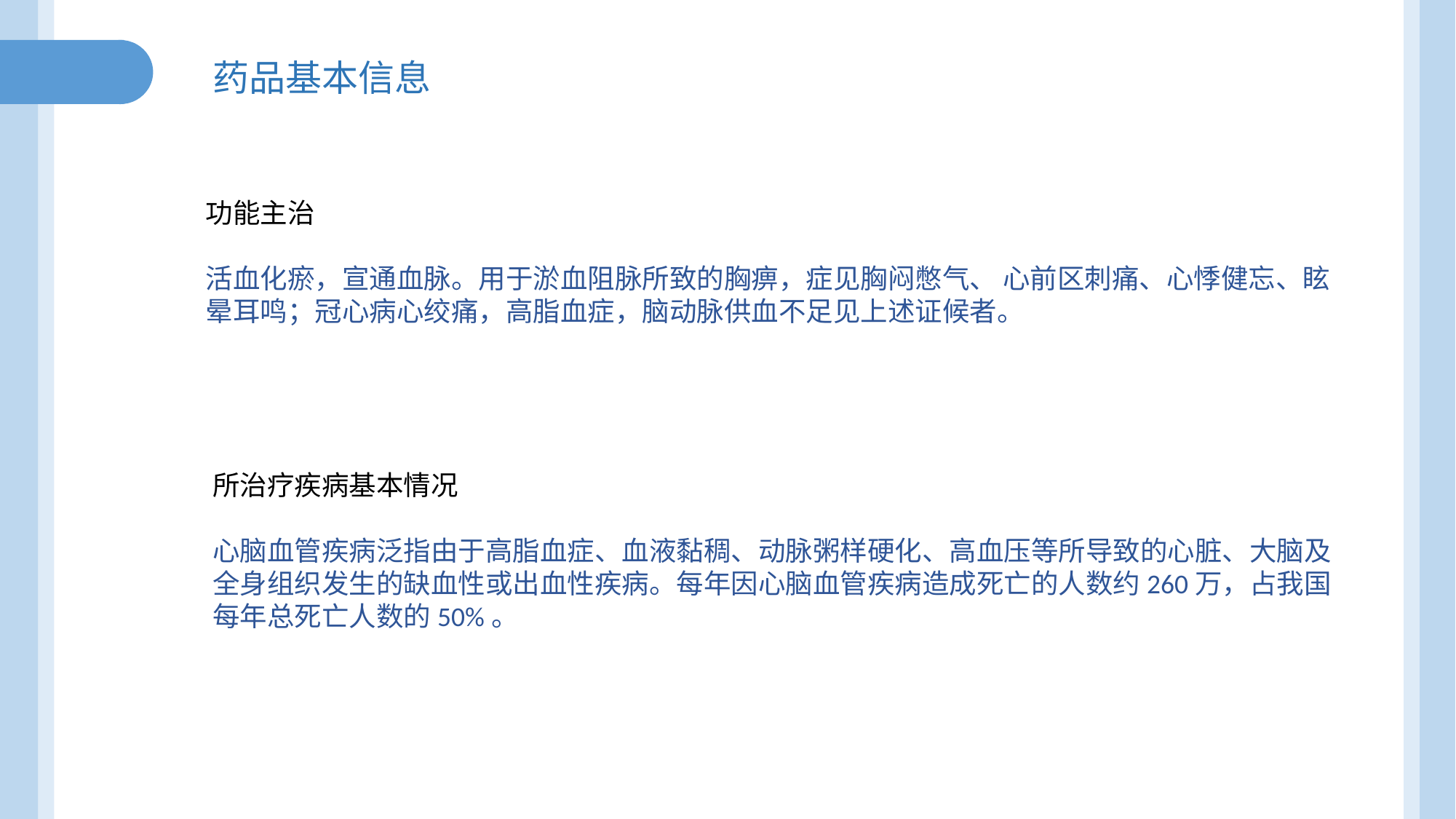

药品基本信息
功能主治

活血化瘀，宣通血脉。用于淤血阻脉所致的胸痹，症见胸闷憋气、 心前区刺痛、心悸健忘、眩晕耳鸣；冠心病心绞痛，高脂血症，脑动脉供血不足见上述证候者。

所治疗疾病基本情况

心脑血管疾病泛指由于高脂血症、血液黏稠、动脉粥样硬化、高血压等所导致的心脏、大脑及全身组织发生的缺血性或出血性疾病。每年因心脑血管疾病造成死亡的人数约260万，占我国每年总死亡人数的50%。